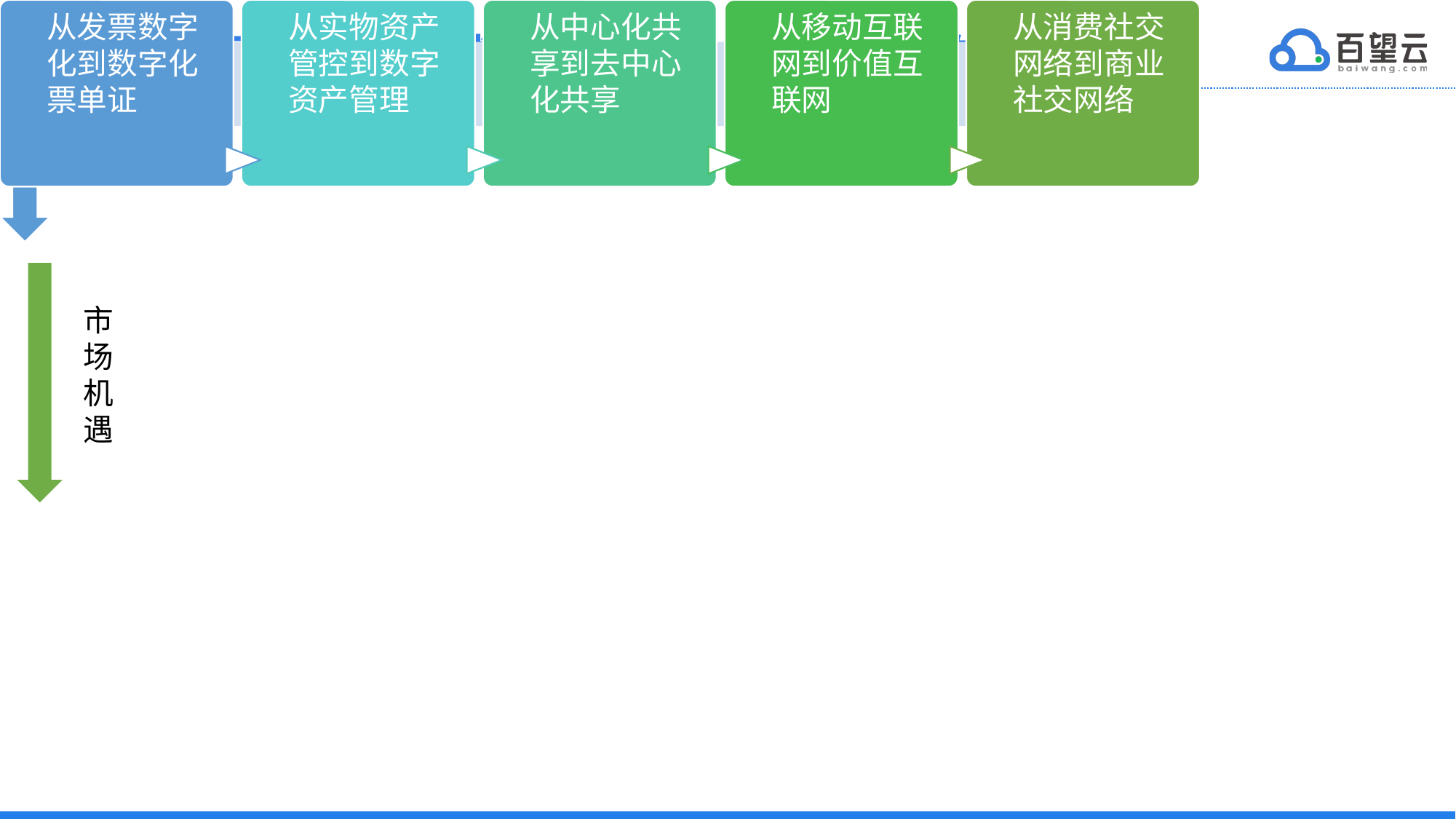

战略目标 – 从发票数字化到数字化资产管理的战略升级

从发票数字化到数字化票单证
从实物资产管控到数字资产管理
从中心化共享到去中心化共享
从移动互联网到价值互联网
从消费社交网络到商业社交网络
发展趋势
市场机遇
数字化票单证
数字资产
信息安全
交易管理
数据智能

企业客户业财税一体化
企业数字化资产管理
数字化供应链协同
全流程线上化云服务
智能化链接与交易优化

6